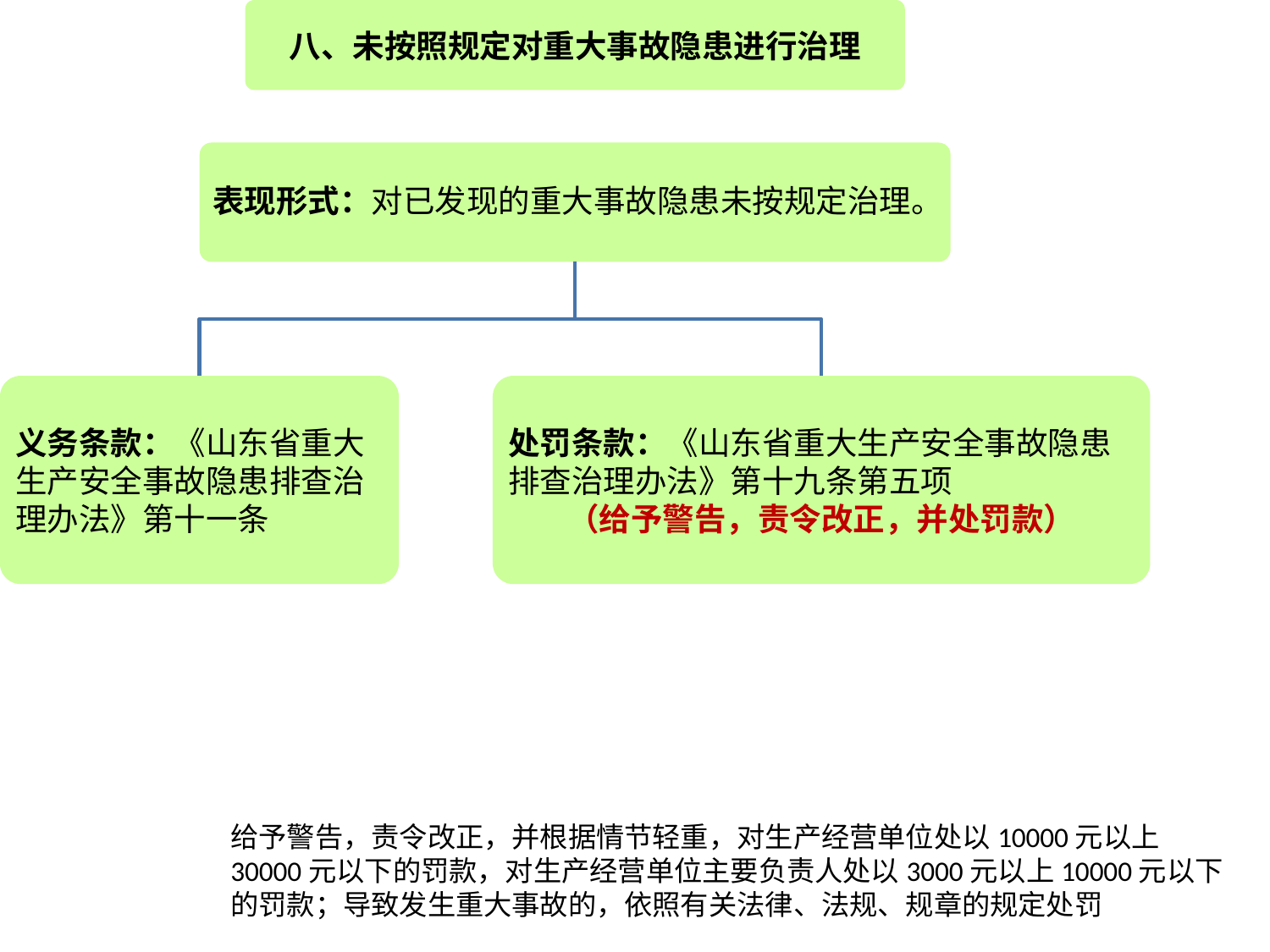

八、未按照规定对重大事故隐患进行治理
表现形式：对已发现的重大事故隐患未按规定治理。
义务条款：《山东省重大生产安全事故隐患排查治理办法》第十一条
处罚条款：《山东省重大生产安全事故隐患排查治理办法》第十九条第五项
（给予警告，责令改正，并处罚款）

给予警告，责令改正，并根据情节轻重，对生产经营单位处以10000元以上30000元以下的罚款，对生产经营单位主要负责人处以3000元以上10000元以下的罚款；导致发生重大事故的，依照有关法律、法规、规章的规定处罚
2017年11月 莱芜